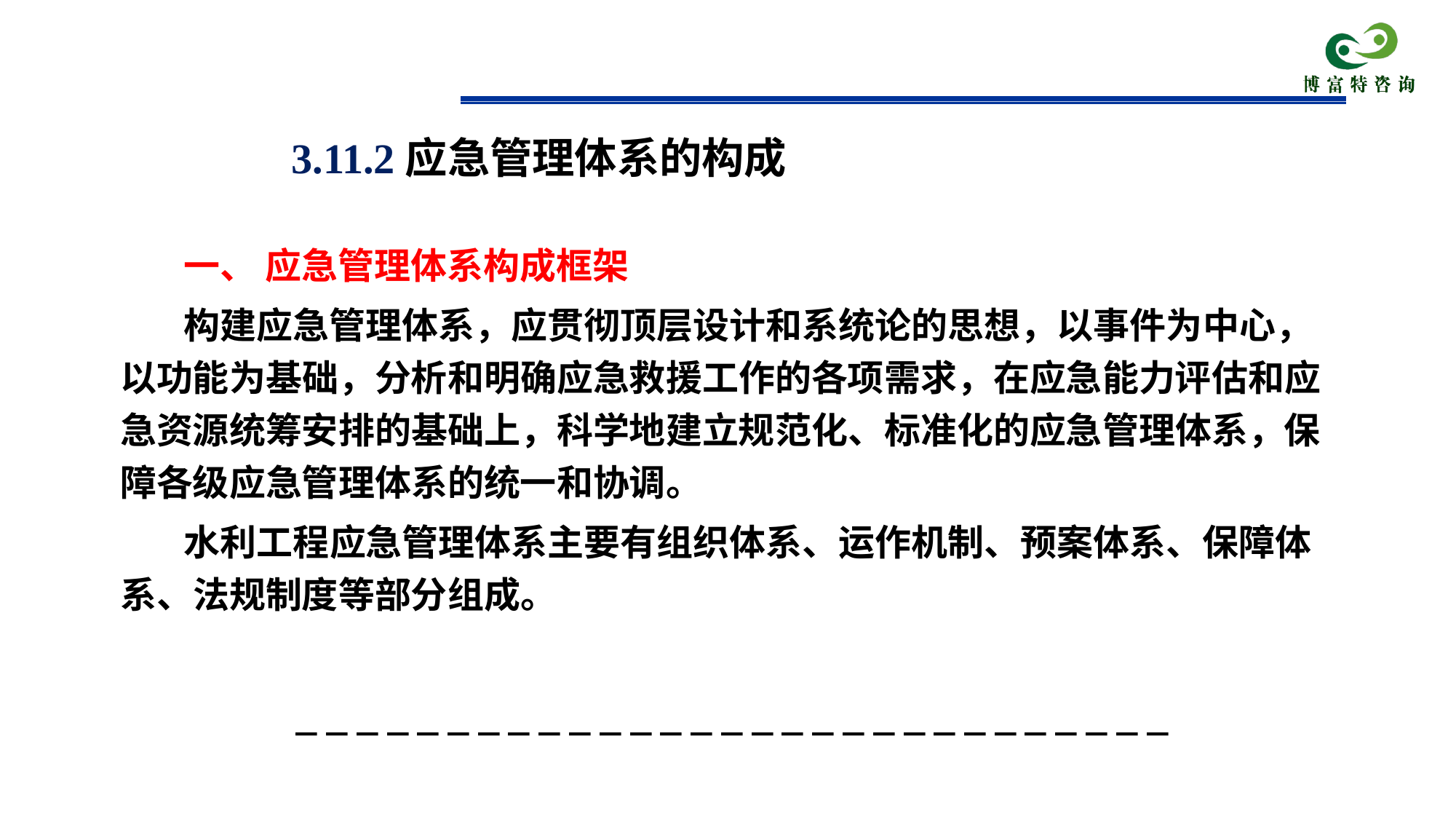

# 一、 应急管理体系构成框架
构建应急管理体系，应贯彻顶层设计和系统论的思想，以事件为中心，以功能为基础，分析和明确应急救援工作的各项需求，在应急能力评估和应急资源统筹安排的基础上，科学地建立规范化、标准化的应急管理体系，保障各级应急管理体系的统一和协调。
水利工程应急管理体系主要有组织体系、运作机制、预案体系、保障体系、法规制度等部分组成。
3.11.2应急管理体系的构成
－－－－－－－－－－－－－－－－－－－－－－－－－－－－－